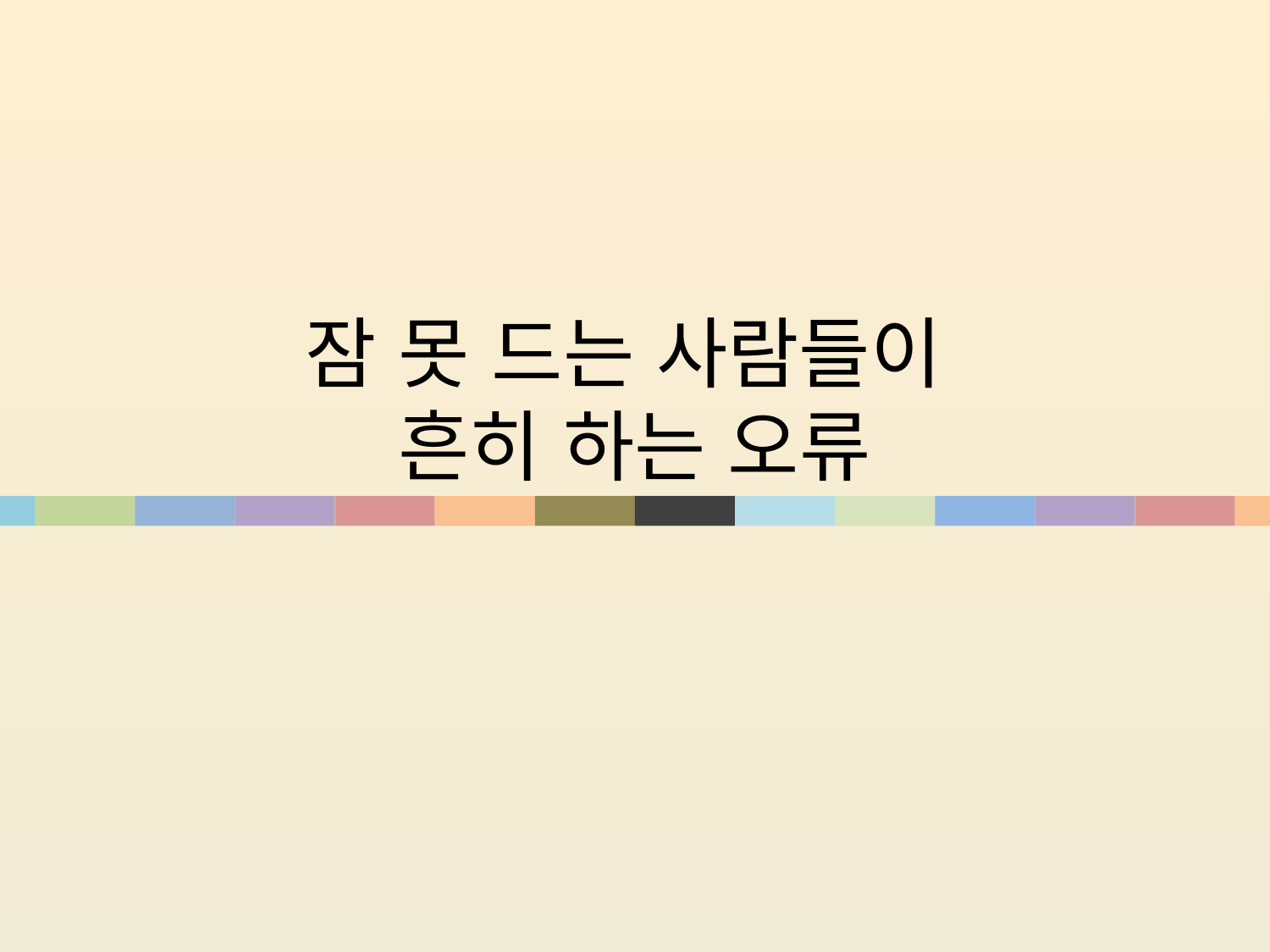

# 잠 못 드는 사람들이 흔히 하는 오류